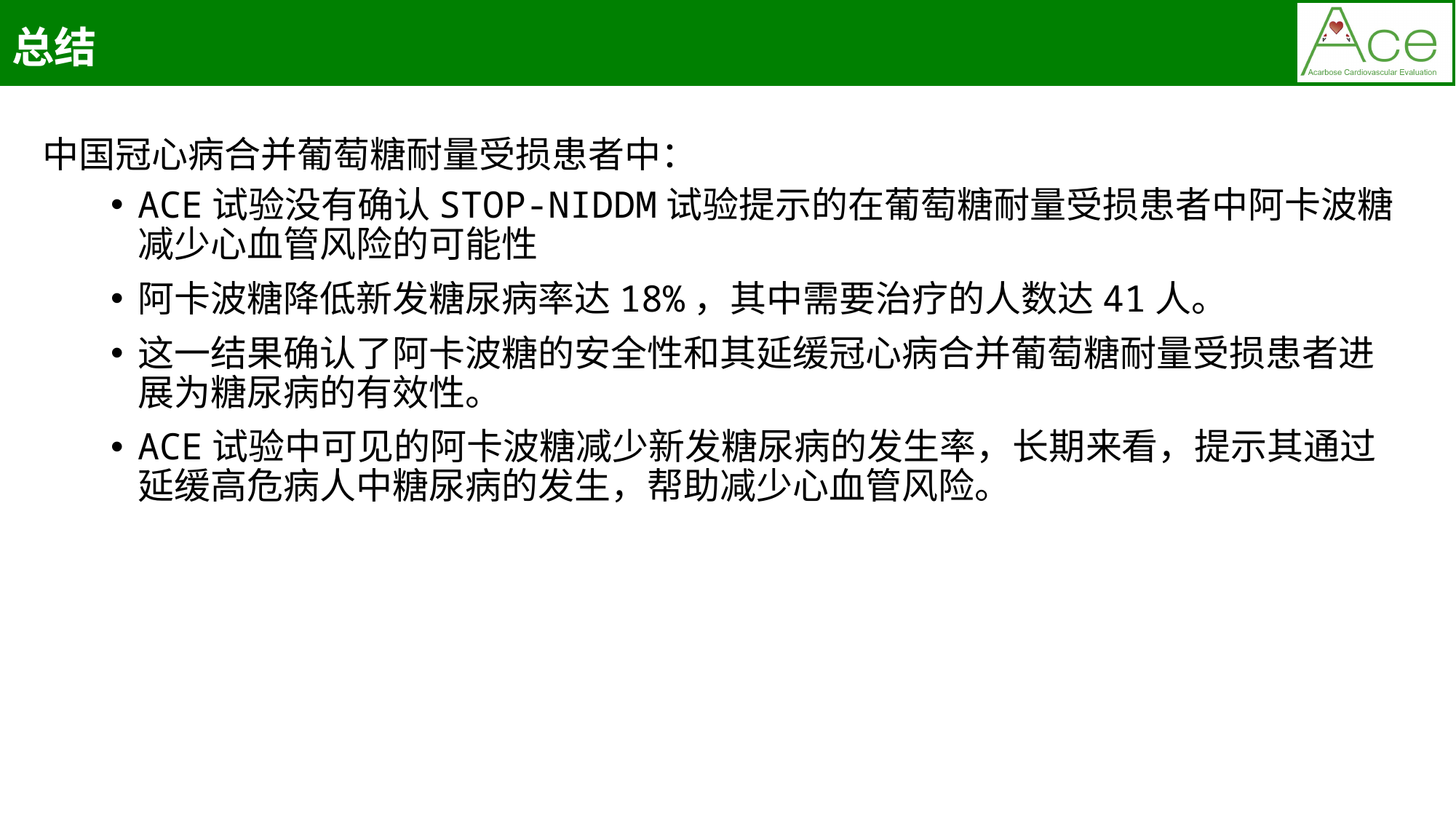

总结
中国冠心病合并葡萄糖耐量受损患者中：
ACE试验没有确认STOP-NIDDM试验提示的在葡萄糖耐量受损患者中阿卡波糖减少心血管风险的可能性
阿卡波糖降低新发糖尿病率达18%，其中需要治疗的人数达41人。
这一结果确认了阿卡波糖的安全性和其延缓冠心病合并葡萄糖耐量受损患者进展为糖尿病的有效性。
ACE试验中可见的阿卡波糖减少新发糖尿病的发生率，长期来看，提示其通过延缓高危病人中糖尿病的发生，帮助减少心血管风险。
54